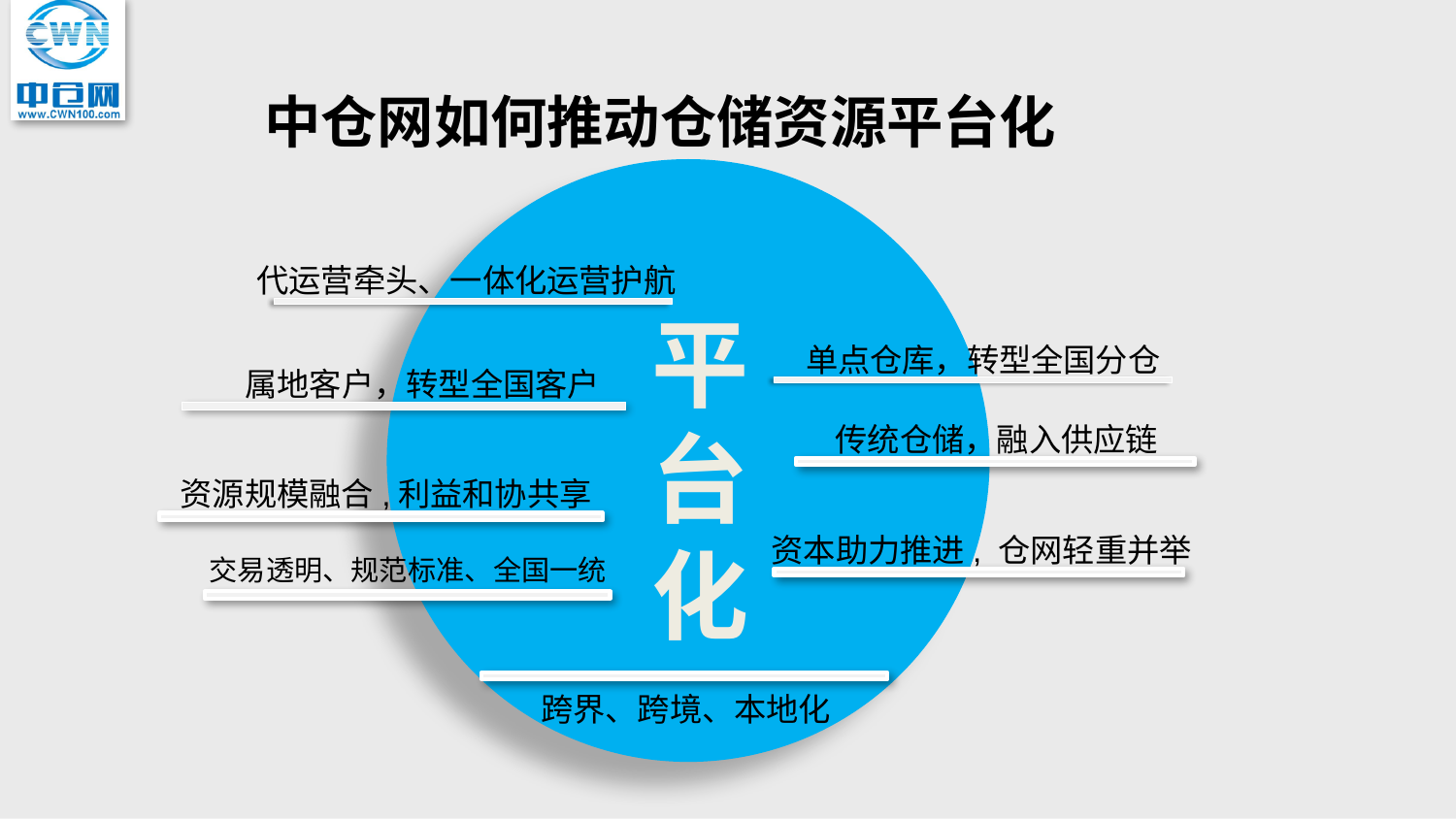

中仓网如何推动仓储资源平台化

代运营牵头、一体化运营护航
平
台
化

单点仓库，转型全国分仓
属地客户，转型全国客户

传统仓储，融入供应链

资源规模融合,利益和协共享

资本助力推进, 仓网轻重并举
交易透明、规范标准、全国一统

跨界、跨境、本地化